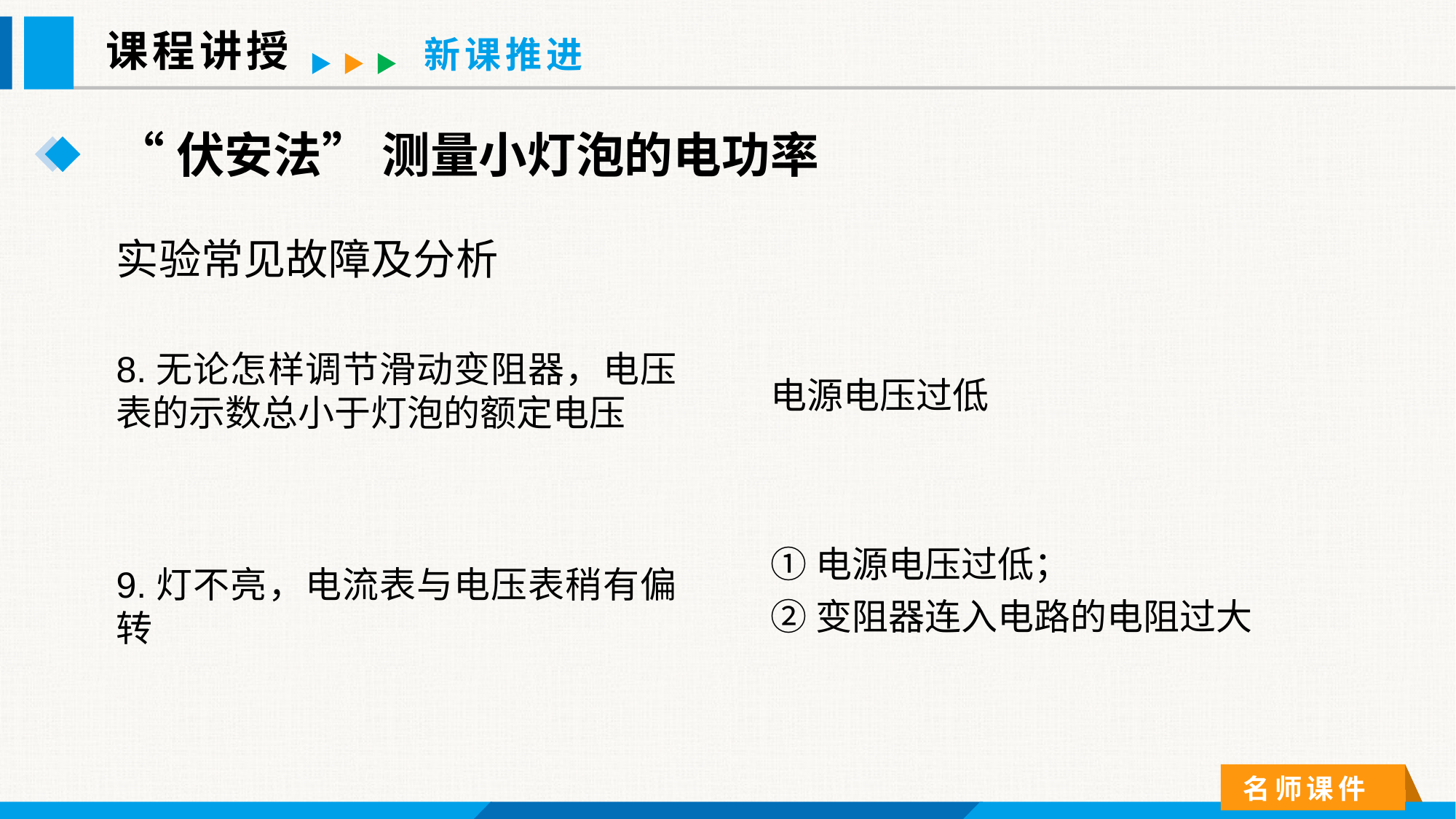

课程讲授
新课推进

“伏安法” 测量小灯泡的电功率

实验常见故障及分析
8.无论怎样调节滑动变阻器，电压表的示数总小于灯泡的额定电压
电源电压过低
①电源电压过低；
②变阻器连入电路的电阻过大
9.灯不亮，电流表与电压表稍有偏转